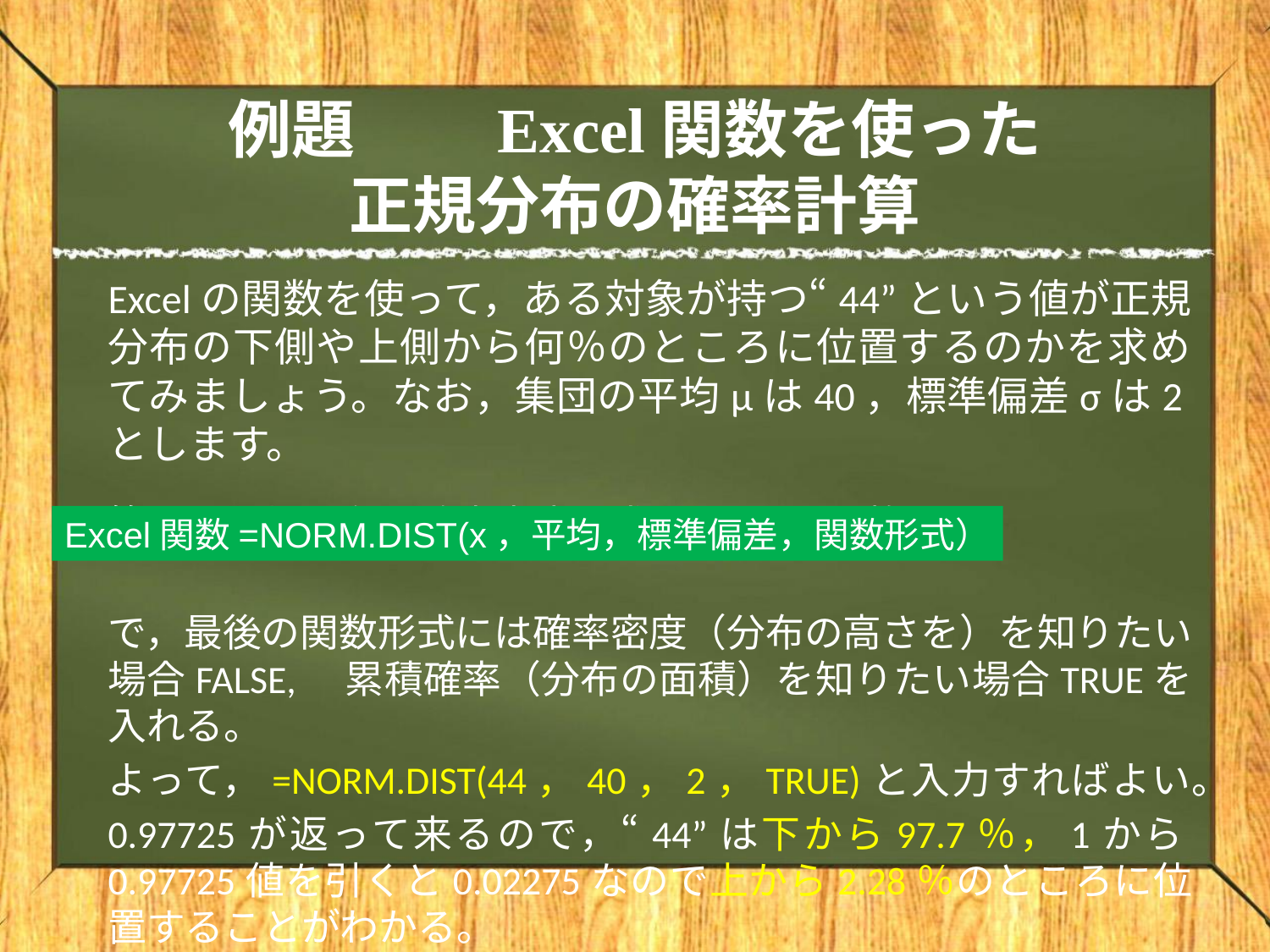

# 例題　　Excel関数を使った 正規分布の確率計算
Excelの関数を使って，ある対象が持つ“44”という値が正規分布の下側や上側から何％のところに位置するのかを求めてみましょう。なお，集団の平均μは40，標準偏差σは2とします。

答え：正規分布の確率密度を求めるExcel関数は，

で，最後の関数形式には確率密度（分布の高さを）を知りたい場合FALSE,　累積確率（分布の面積）を知りたい場合TRUEを入れる。
よって，=NORM.DIST(44，40，2，TRUE)と入力すればよい。
0.97725が返って来るので，“44”は下から97.7％，1から0.97725値を引くと0.02275なので上から2.28％のところに位置することがわかる。
Excel関数=NORM.DIST(x，平均，標準偏差，関数形式）